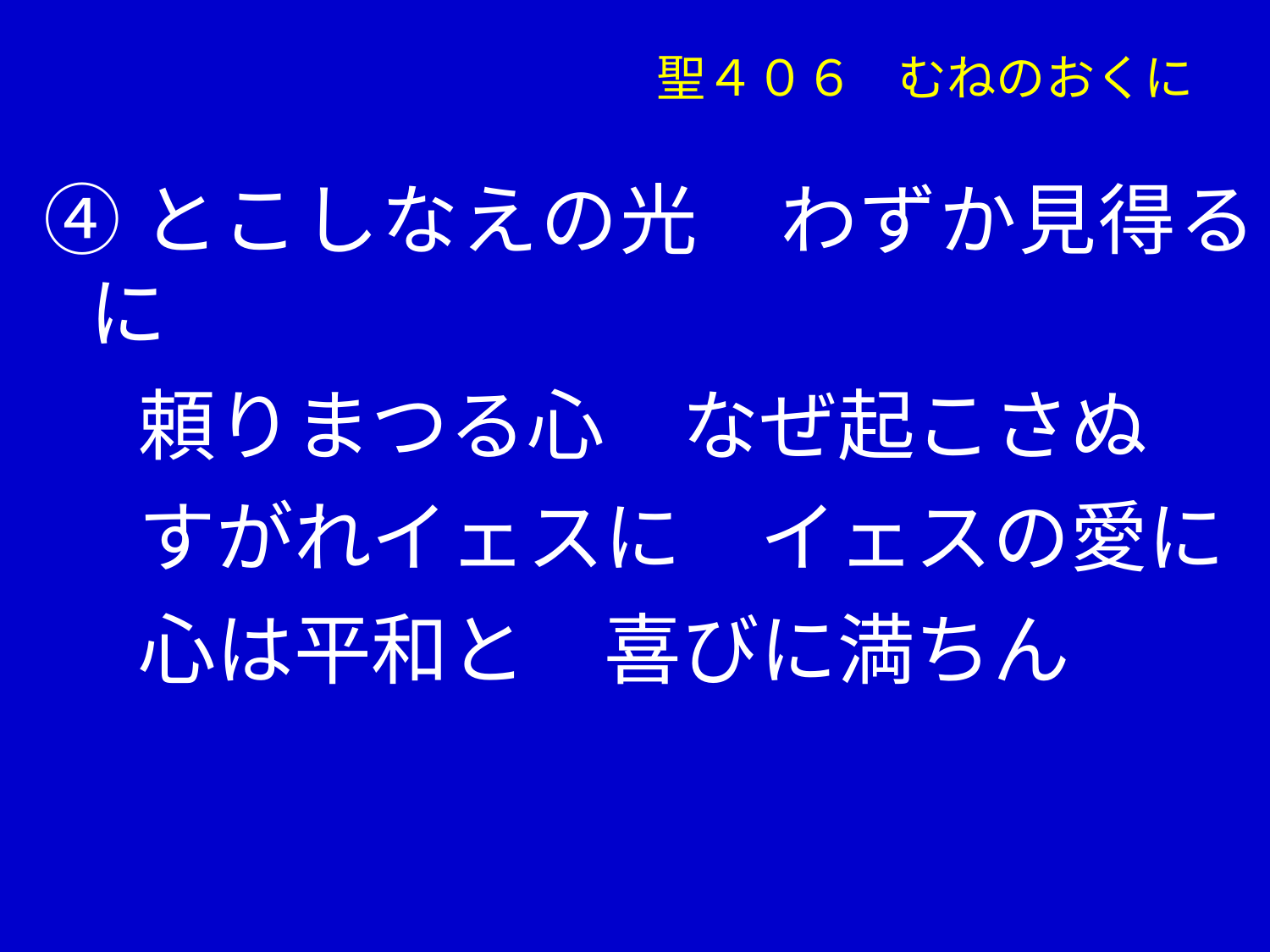

聖４０６    むねのおくに
④とこしなえの光　わずか見得るに
　 頼りまつる心　なぜ起こさぬ
　 すがれイェスに　イェスの愛に
　 心は平和と　喜びに満ちん